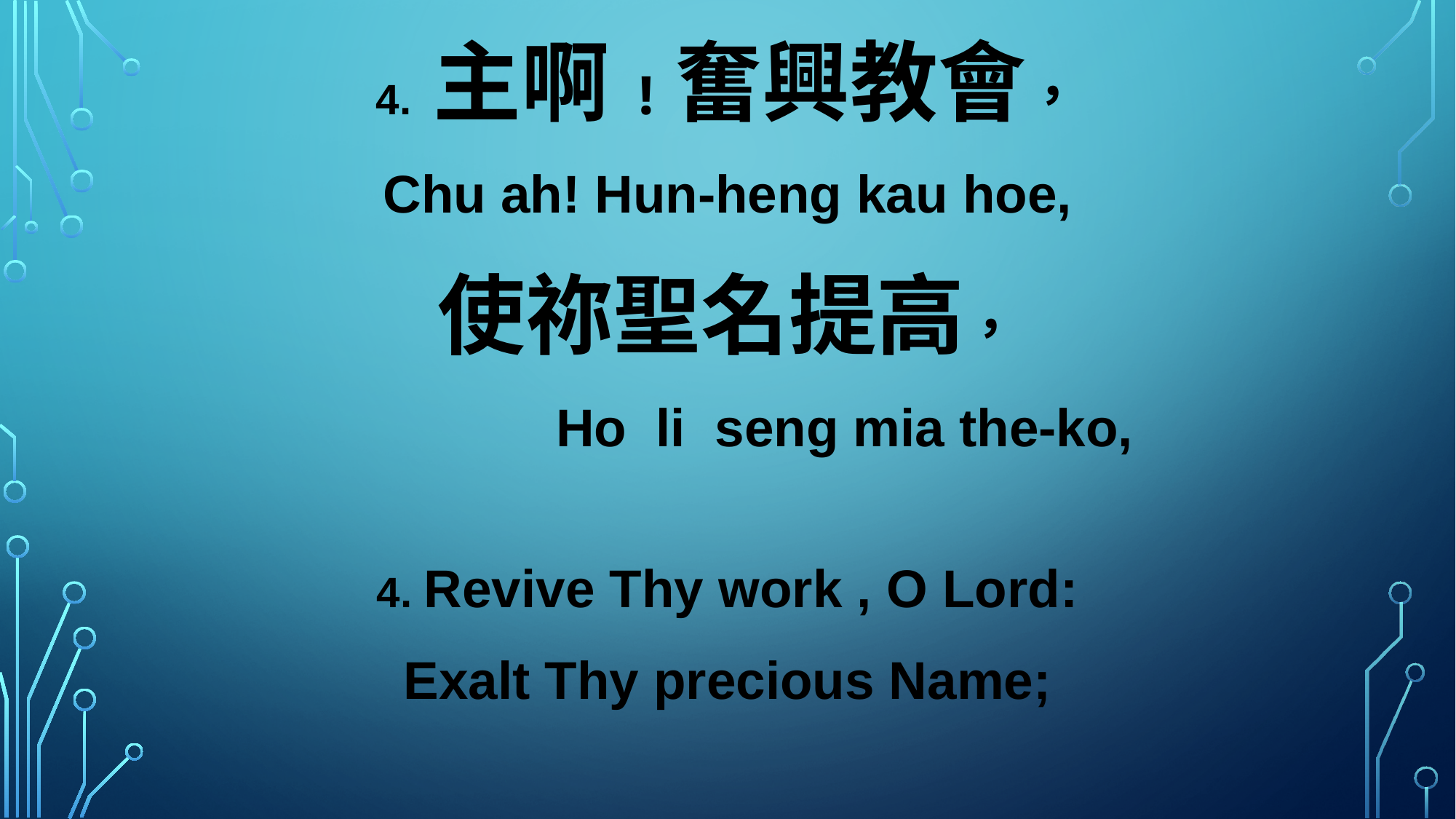

4. 主啊!奮興教會，
Chu ah! Hun-heng kau hoe,
使祢聖名提高，
                             Ho  li  seng mia the-ko,

4. Revive Thy work , O Lord:
Exalt Thy precious Name;